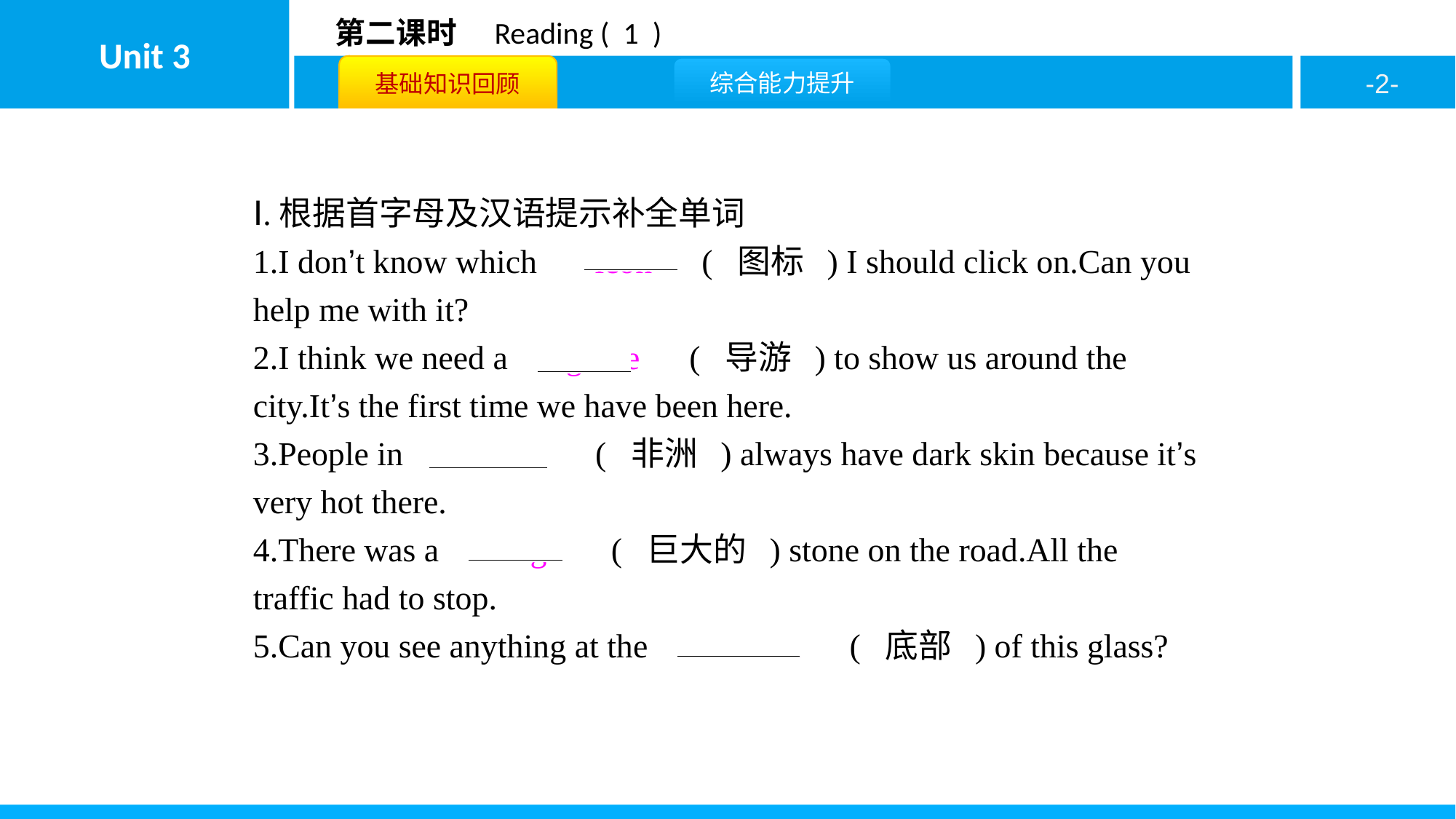

Ⅰ.根据首字母及汉语提示补全单词
1.I don’t know which 　icon　(  图标  ) I should click on.Can you help me with it?
2.I think we need a 　guide　(  导游  ) to show us around the city.It’s the first time we have been here.
3.People in 　Africa　(  非洲  ) always have dark skin because it’s very hot there.
4.There was a 　huge　(  巨大的  ) stone on the road.All the traffic had to stop.
5.Can you see anything at the 　bottom　(  底部  ) of this glass?